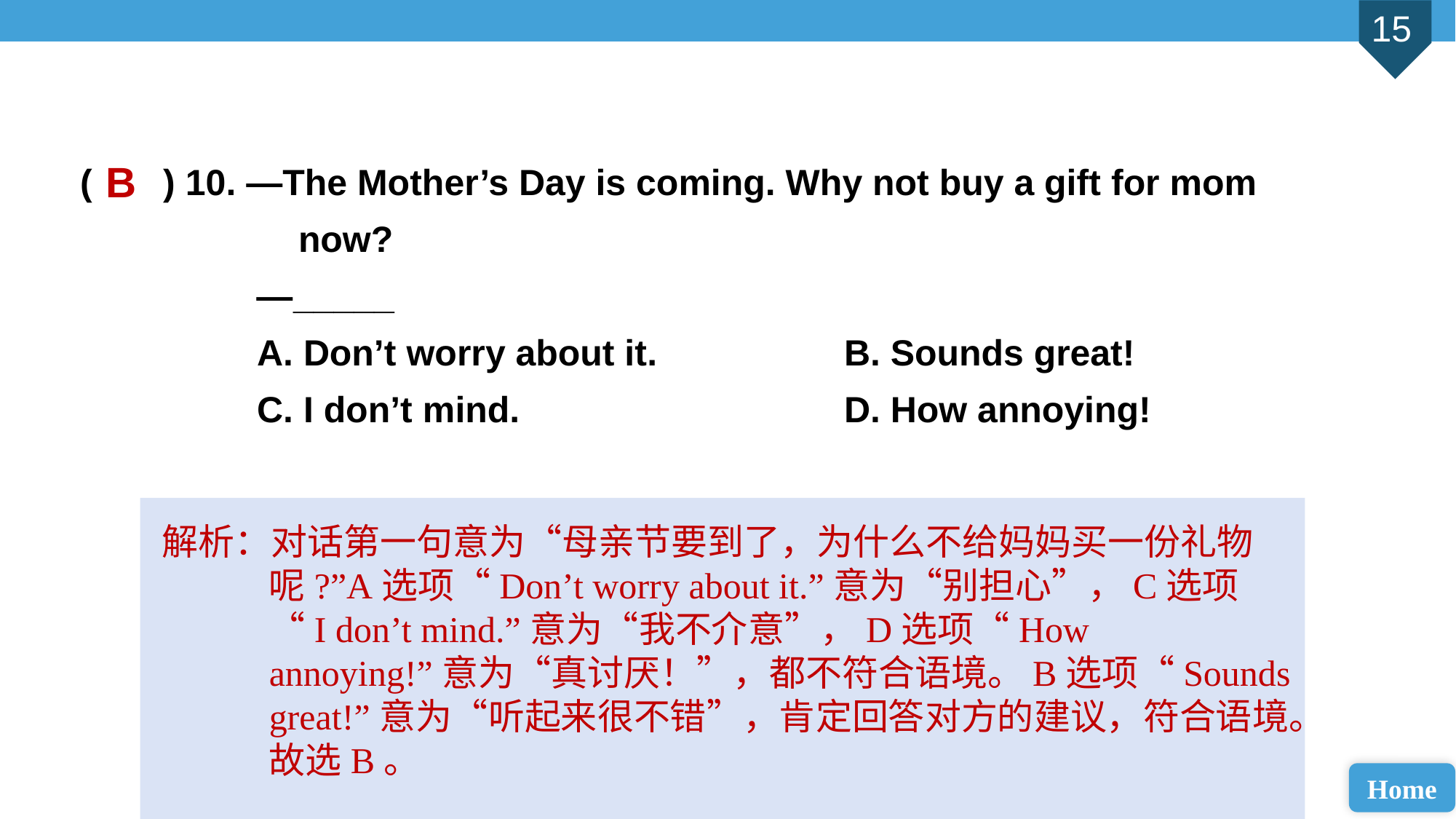

(       ) 10. —The Mother’s Day is coming. Why not buy a gift for mom
now?
            —_____
            A. Don’t worry about it. 		B. Sounds great!
            C. I don’t mind. 			D. How annoying!
B

解析：对话第一句意为“母亲节要到了，为什么不给妈妈买一份礼物呢?”A选项“Don’t worry about it.”意为“别担心”，C选项“I don’t mind.”意为“我不介意”，D选项“How annoying!”意为“真讨厌！”，都不符合语境。B选项“Sounds great!”意为“听起来很不错”，肯定回答对方的建议，符合语境。故选B。